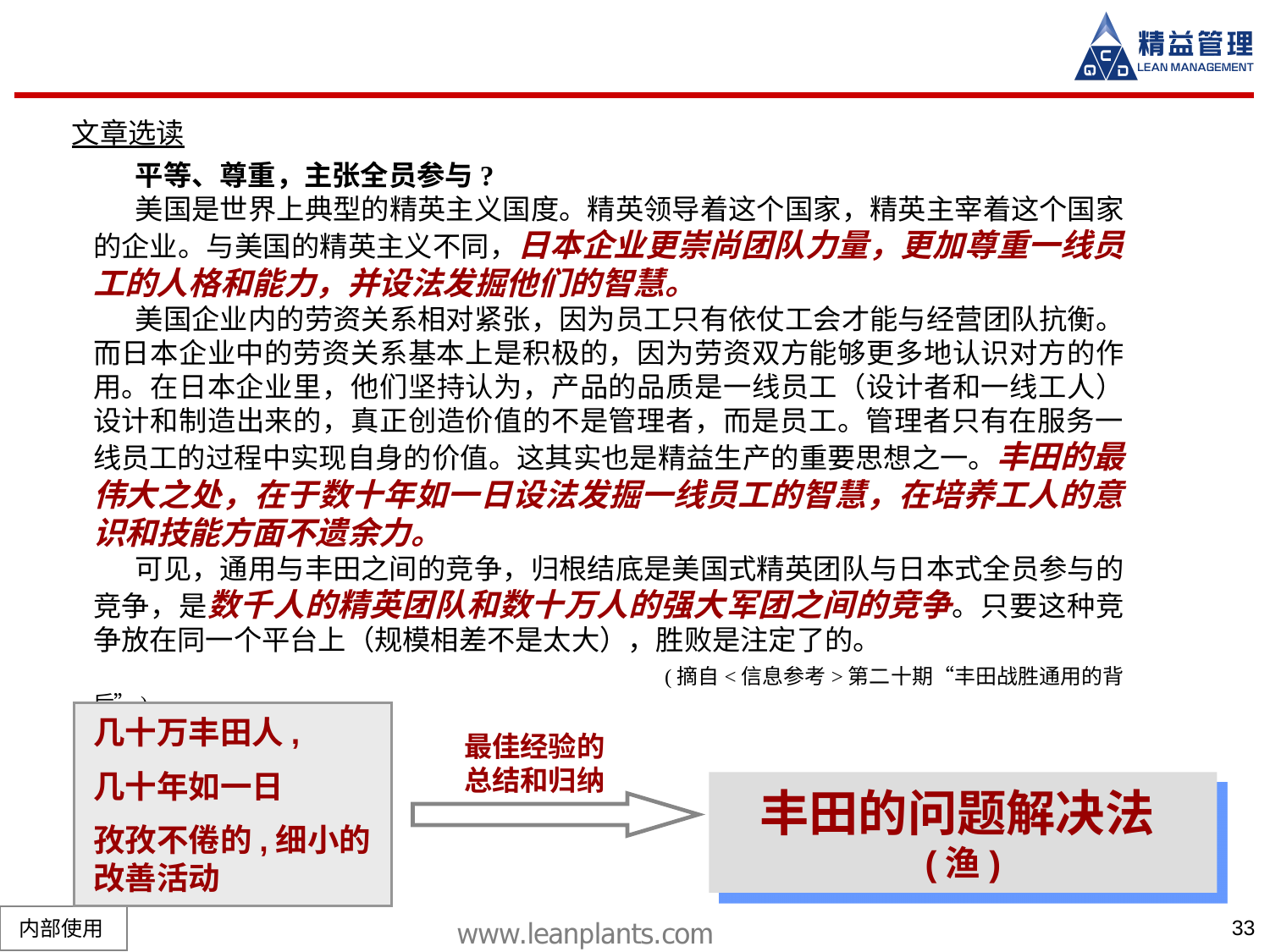

文章选读
平等、尊重，主张全员参与?
美国是世界上典型的精英主义国度。精英领导着这个国家，精英主宰着这个国家的企业。与美国的精英主义不同，日本企业更崇尚团队力量，更加尊重一线员工的人格和能力，并设法发掘他们的智慧。
美国企业内的劳资关系相对紧张，因为员工只有依仗工会才能与经营团队抗衡。而日本企业中的劳资关系基本上是积极的，因为劳资双方能够更多地认识对方的作用。在日本企业里，他们坚持认为，产品的品质是一线员工（设计者和一线工人）设计和制造出来的，真正创造价值的不是管理者，而是员工。管理者只有在服务一线员工的过程中实现自身的价值。这其实也是精益生产的重要思想之一。丰田的最伟大之处，在于数十年如一日设法发掘一线员工的智慧，在培养工人的意识和技能方面不遗余力。
可见，通用与丰田之间的竞争，归根结底是美国式精英团队与日本式全员参与的竞争，是数千人的精英团队和数十万人的强大军团之间的竞争。只要这种竞争放在同一个平台上（规模相差不是太大），胜败是注定了的。
                                                                           (摘自<信息参考>第二十期“丰田战胜通用的背后”)
几十万丰田人,
几十年如一日
孜孜不倦的,细小的改善活动
最佳经验的总结和归纳

丰田的问题解决法(渔)

内部使用